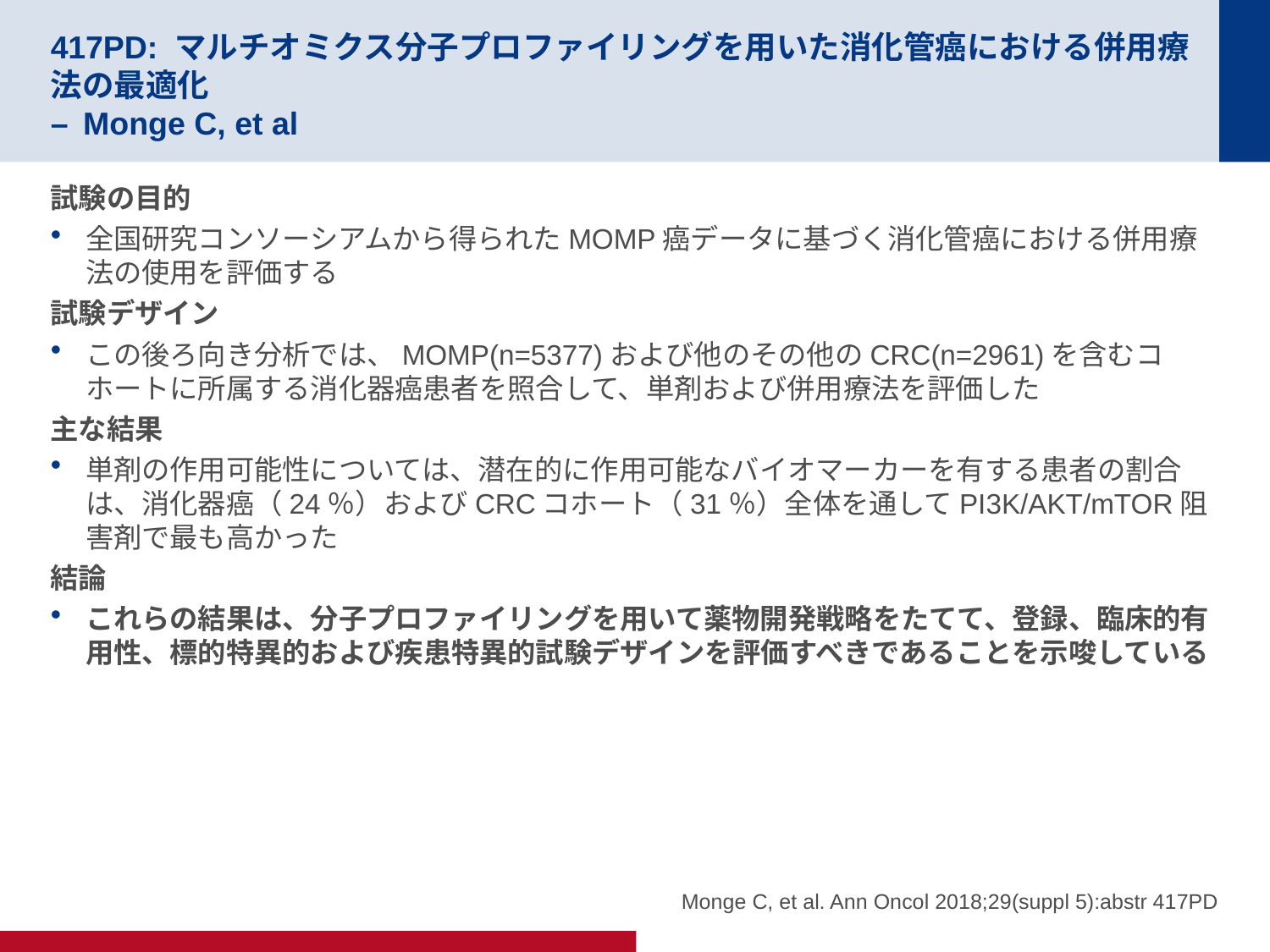

# 417PD: マルチオミクス分子プロファイリングを用いた消化管癌における併用療法の最適化 – Monge C, et al
試験の目的
全国研究コンソーシアムから得られたMOMP癌データに基づく消化管癌における併用療法の使用を評価する
試験デザイン
この後ろ向き分析では、MOMP(n=5377)および他のその他のCRC(n=2961)を含むコホートに所属する消化器癌患者を照合して、単剤および併用療法を評価した
主な結果
単剤の作用可能性については、潜在的に作用可能なバイオマーカーを有する患者の割合は、消化器癌（24％）およびCRCコホート（31％）全体を通してPI3K/AKT/mTOR阻害剤で最も高かった
結論
これらの結果は、分子プロファイリングを用いて薬物開発戦略をたてて、登録、臨床的有用性、標的特異的および疾患特異的試験デザインを評価すべきであることを示唆している
Monge C, et al. Ann Oncol 2018;29(suppl 5):abstr 417PD